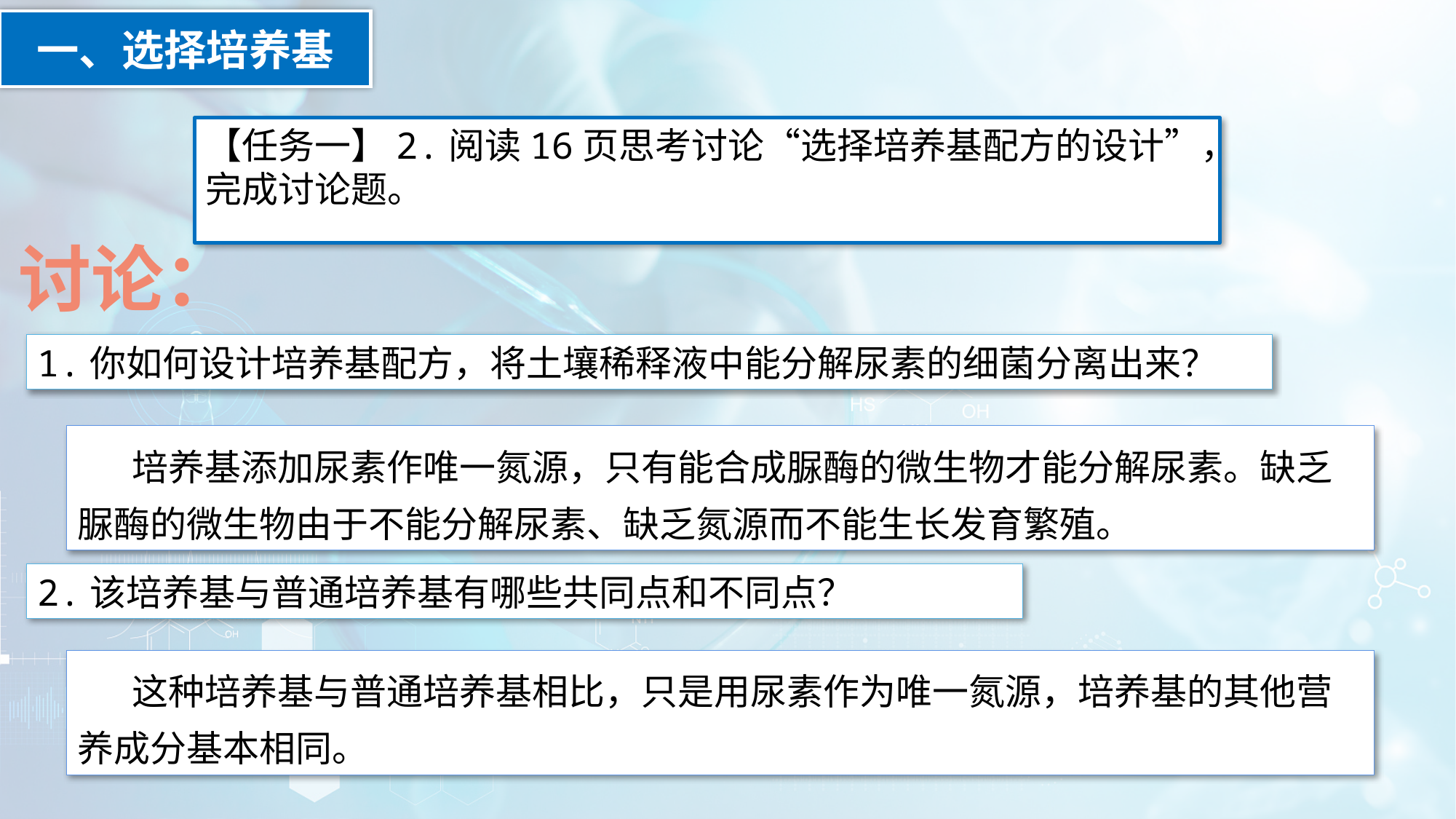

一、选择培养基
【任务一】2.阅读16页思考讨论“选择培养基配方的设计”，完成讨论题。
讨论：
1.你如何设计培养基配方，将土壤稀释液中能分解尿素的细菌分离出来？
培养基添加尿素作唯一氮源，只有能合成脲酶的微生物才能分解尿素。缺乏脲酶的微生物由于不能分解尿素、缺乏氮源而不能生长发育繁殖。
2.该培养基与普通培养基有哪些共同点和不同点？
这种培养基与普通培养基相比，只是用尿素作为唯一氮源，培养基的其他营养成分基本相同。